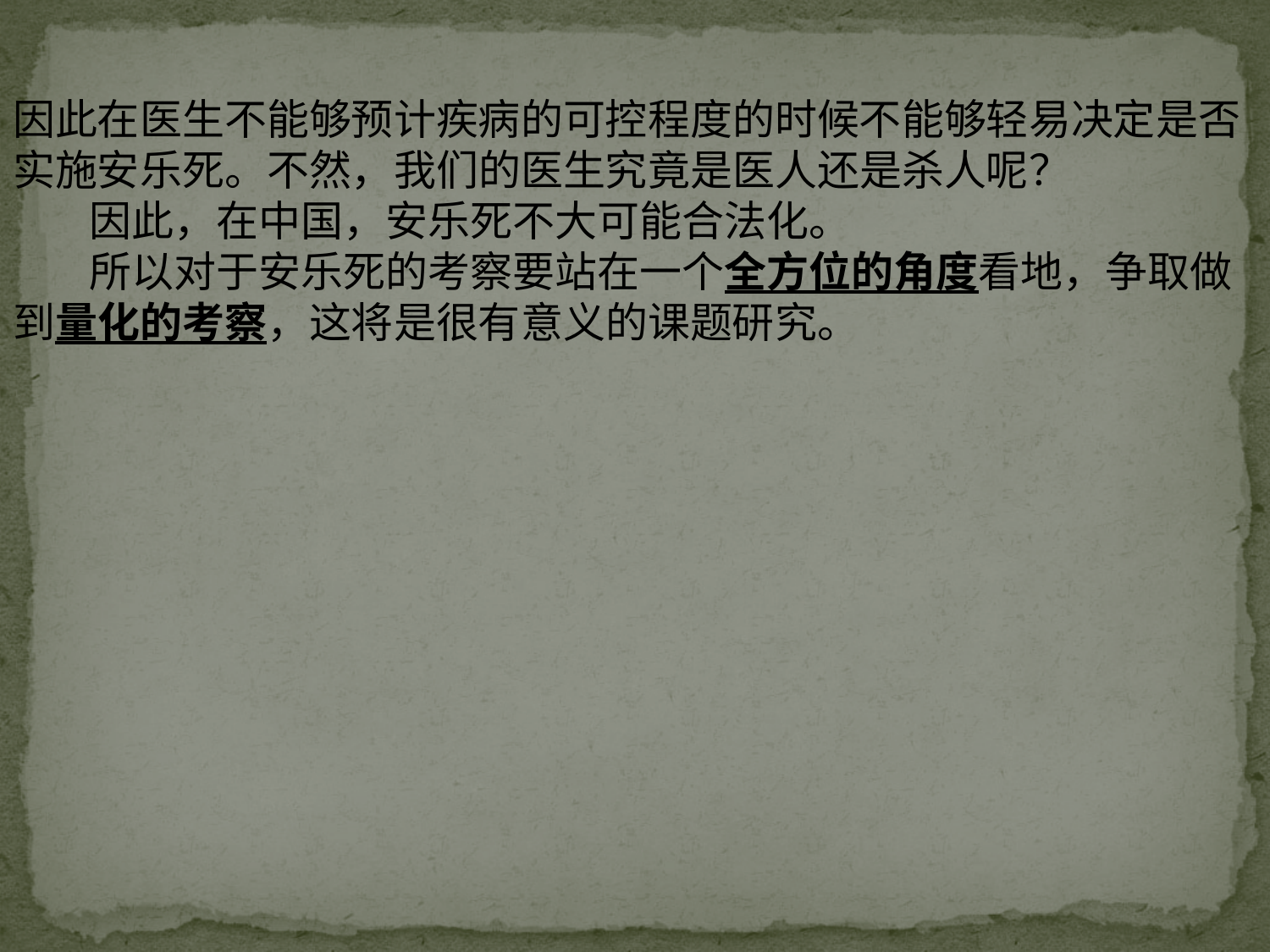

因此在医生不能够预计疾病的可控程度的时候不能够轻易决定是否
实施安乐死。不然，我们的医生究竟是医人还是杀人呢？
       因此，在中国，安乐死不大可能合法化。
       所以对于安乐死的考察要站在一个全方位的角度看地，争取做
到量化的考察，这将是很有意义的课题研究。